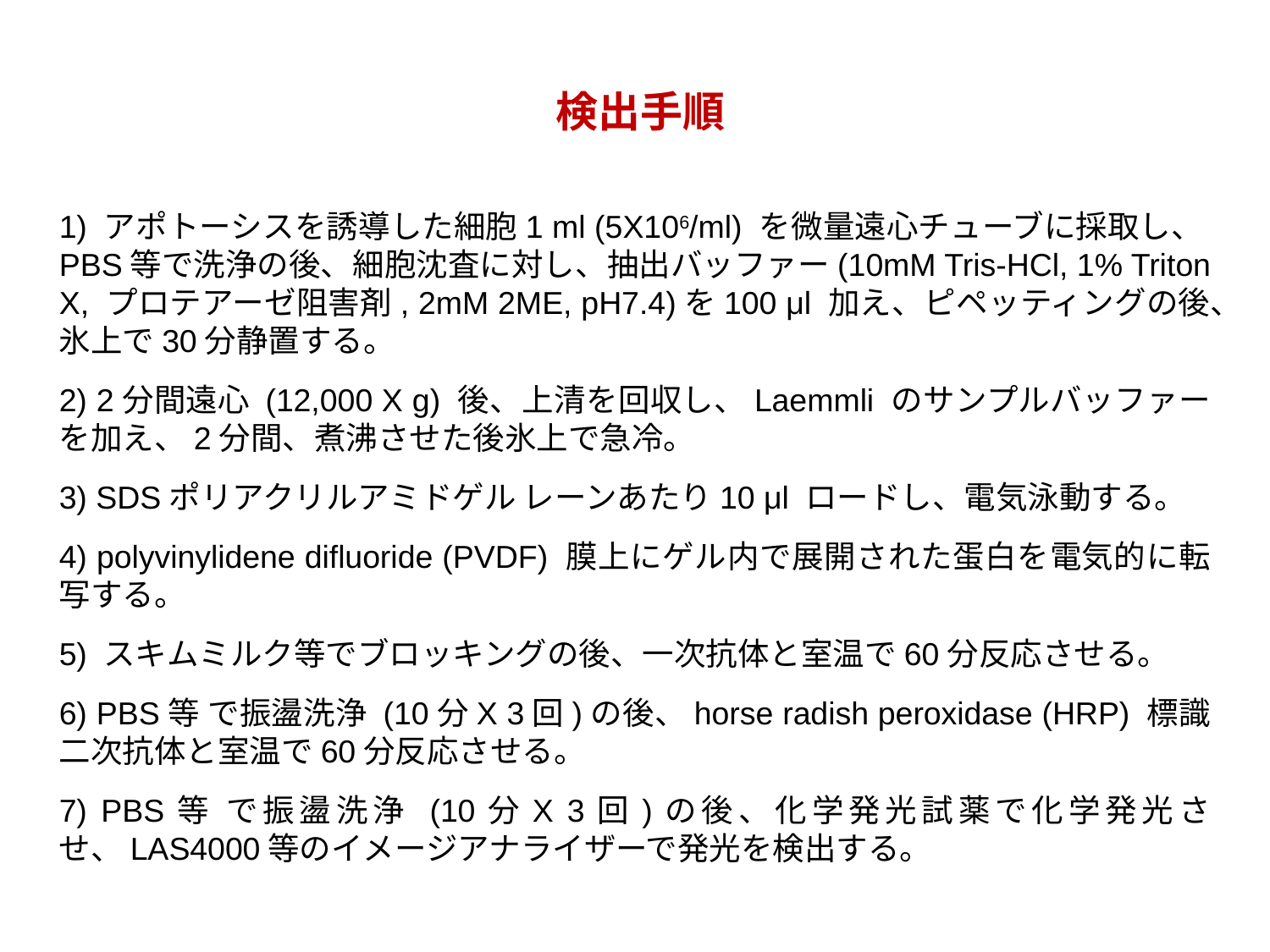

検出手順
1) アポトーシスを誘導した細胞1 ml (5X106/ml) を微量遠心チューブに採取し、PBS等で洗浄の後、細胞沈査に対し、抽出バッファー(10mM Tris-HCl, 1% Triton X, プロテアーゼ阻害剤, 2mM 2ME, pH7.4)を100 μl 加え、ピペッティングの後、氷上で30分静置する。
2) 2分間遠心 (12,000 X g) 後、上清を回収し、Laemmli のサンプルバッファーを加え、2分間、煮沸させた後氷上で急冷。
3) SDSポリアクリルアミドゲル レーンあたり10 μl ロードし、電気泳動する。
4) polyvinylidene difluoride (PVDF) 膜上にゲル内で展開された蛋白を電気的に転写する。
5) スキムミルク等でブロッキングの後、一次抗体と室温で60分反応させる。
6) PBS等 で振盪洗浄 (10分X 3回)の後、horse radish peroxidase (HRP) 標識二次抗体と室温で60分反応させる。
7) PBS等 で振盪洗浄 (10分X 3回)の後、化学発光試薬で化学発光させ、LAS4000等のイメージアナライザーで発光を検出する。